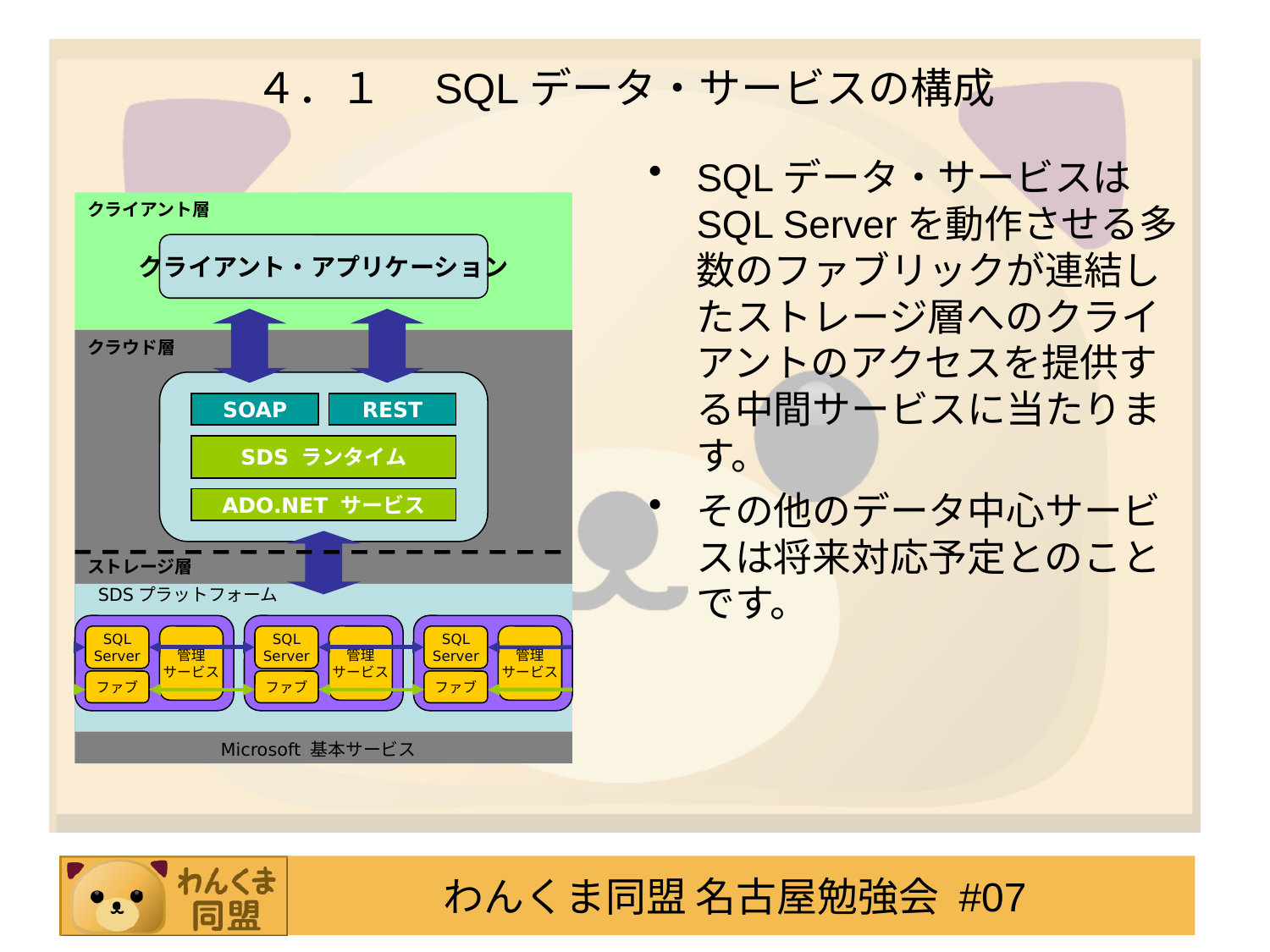

# ４．１　SQLデータ・サービスの構成
SQLデータ・サービスはSQL Serverを動作させる多数のファブリックが連結したストレージ層へのクライアントのアクセスを提供する中間サービスに当たります。
その他のデータ中心サービスは将来対応予定とのことです。

クライアント層
クライアント・アプリケーション

クラウド層

SOAP
REST
SDS ランタイム
ADO.NET サービス

ストレージ層

SDSプラットフォーム

SQL
Server
管理
サービス
ファブ

SQL
Server
管理
サービス
ファブ

SQL
Server
管理
サービス
ファブ

Microsoft 基本サービス